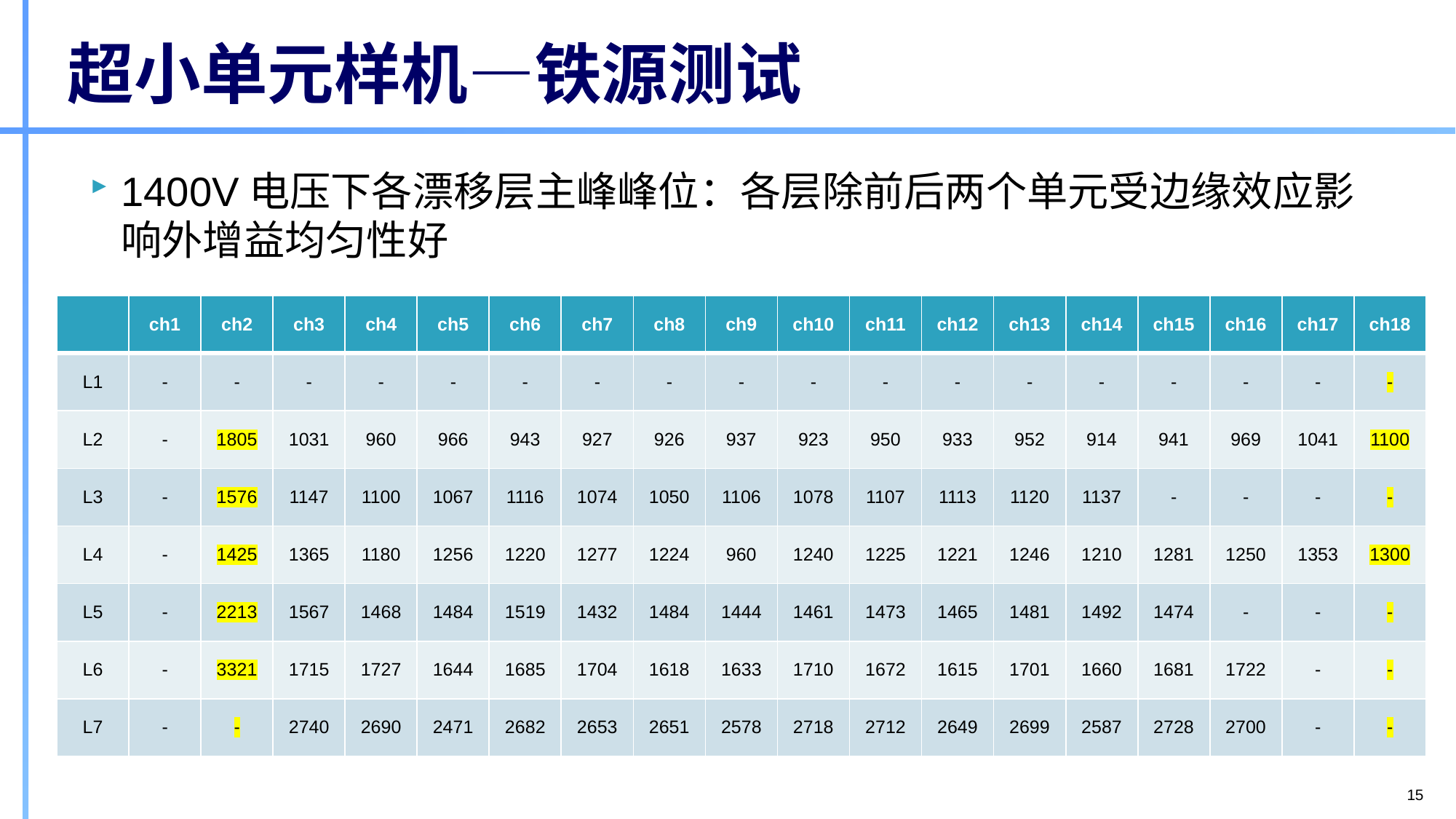

# 超小单元样机—铁源测试
1400V电压下各漂移层主峰峰位：各层除前后两个单元受边缘效应影响外增益均匀性好
|  | ch1 | ch2 | ch3 | ch4 | ch5 | ch6 | ch7 | ch8 | ch9 | ch10 | ch11 | ch12 | ch13 | ch14 | ch15 | ch16 | ch17 | ch18 |
| --- | --- | --- | --- | --- | --- | --- | --- | --- | --- | --- | --- | --- | --- | --- | --- | --- | --- | --- |
| L1 | - | - | - | - | - | - | - | - | - | - | - | - | - | - | - | - | - | - |
| L2 | - | 1805 | 1031 | 960 | 966 | 943 | 927 | 926 | 937 | 923 | 950 | 933 | 952 | 914 | 941 | 969 | 1041 | 1100 |
| L3 | - | 1576 | 1147 | 1100 | 1067 | 1116 | 1074 | 1050 | 1106 | 1078 | 1107 | 1113 | 1120 | 1137 | - | - | - | - |
| L4 | - | 1425 | 1365 | 1180 | 1256 | 1220 | 1277 | 1224 | 960 | 1240 | 1225 | 1221 | 1246 | 1210 | 1281 | 1250 | 1353 | 1300 |
| L5 | - | 2213 | 1567 | 1468 | 1484 | 1519 | 1432 | 1484 | 1444 | 1461 | 1473 | 1465 | 1481 | 1492 | 1474 | - | - | - |
| L6 | - | 3321 | 1715 | 1727 | 1644 | 1685 | 1704 | 1618 | 1633 | 1710 | 1672 | 1615 | 1701 | 1660 | 1681 | 1722 | - | - |
| L7 | - | - | 2740 | 2690 | 2471 | 2682 | 2653 | 2651 | 2578 | 2718 | 2712 | 2649 | 2699 | 2587 | 2728 | 2700 | - | - |
15